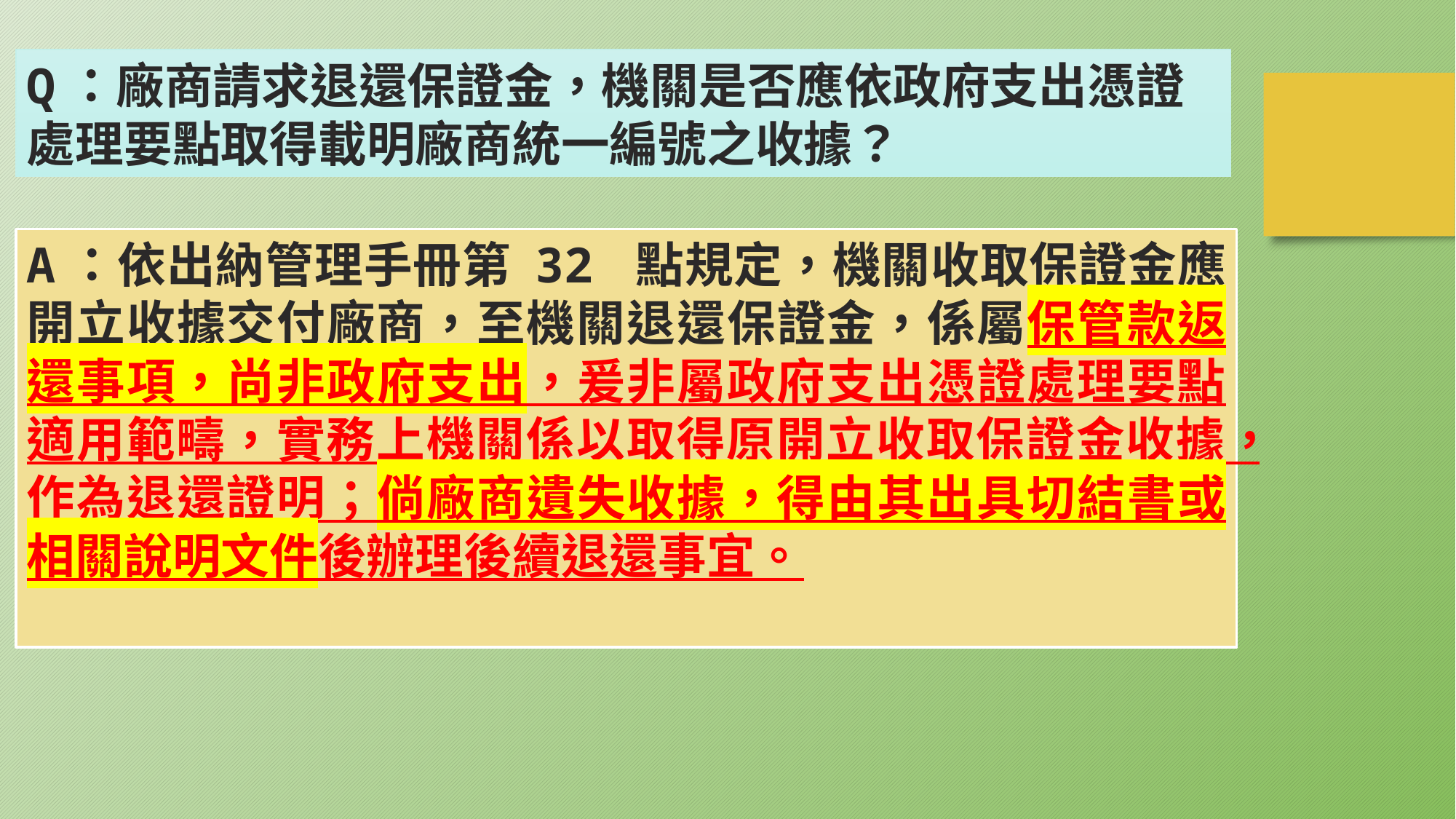

Q：廠商請求退還保證金，機關是否應依政府支出憑證處理要點取得載明廠商統一編號之收據？
A：依出納管理手冊第 32 點規定，機關收取保證金應開立收據交付廠商，至機關退還保證金，係屬保管款返還事項，尚非政府支出，爰非屬政府支出憑證處理要點適用範疇，實務上機關係以取得原開立收取保證金收據，作為退還證明；倘廠商遺失收據，得由其出具切結書或相關說明文件後辦理後續退還事宜。